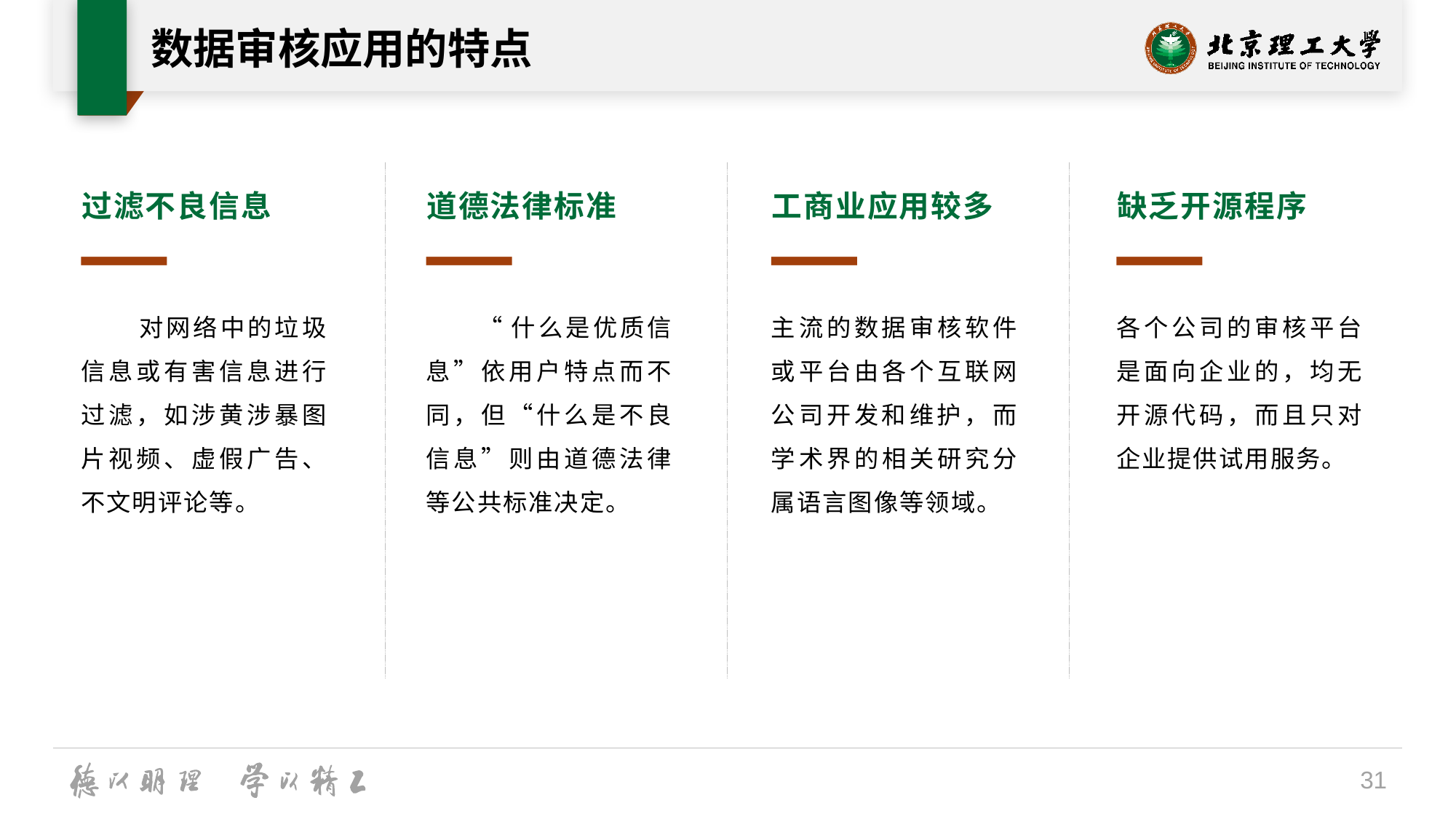

# 数据审核应用的特点
过滤不良信息

      对网络中的垃圾信息或有害信息进行过滤，如涉黄涉暴图片视频、虚假广告、不文明评论等。
道德法律标准

      “什么是优质信息”依用户特点而不同，但“什么是不良信息”则由道德法律等公共标准决定。
工商业应用较多

主流的数据审核软件或平台由各个互联网公司开发和维护，而学术界的相关研究分属语言图像等领域。
缺乏开源程序

各个公司的审核平台是面向企业的，均无开源代码，而且只对企业提供试用服务。